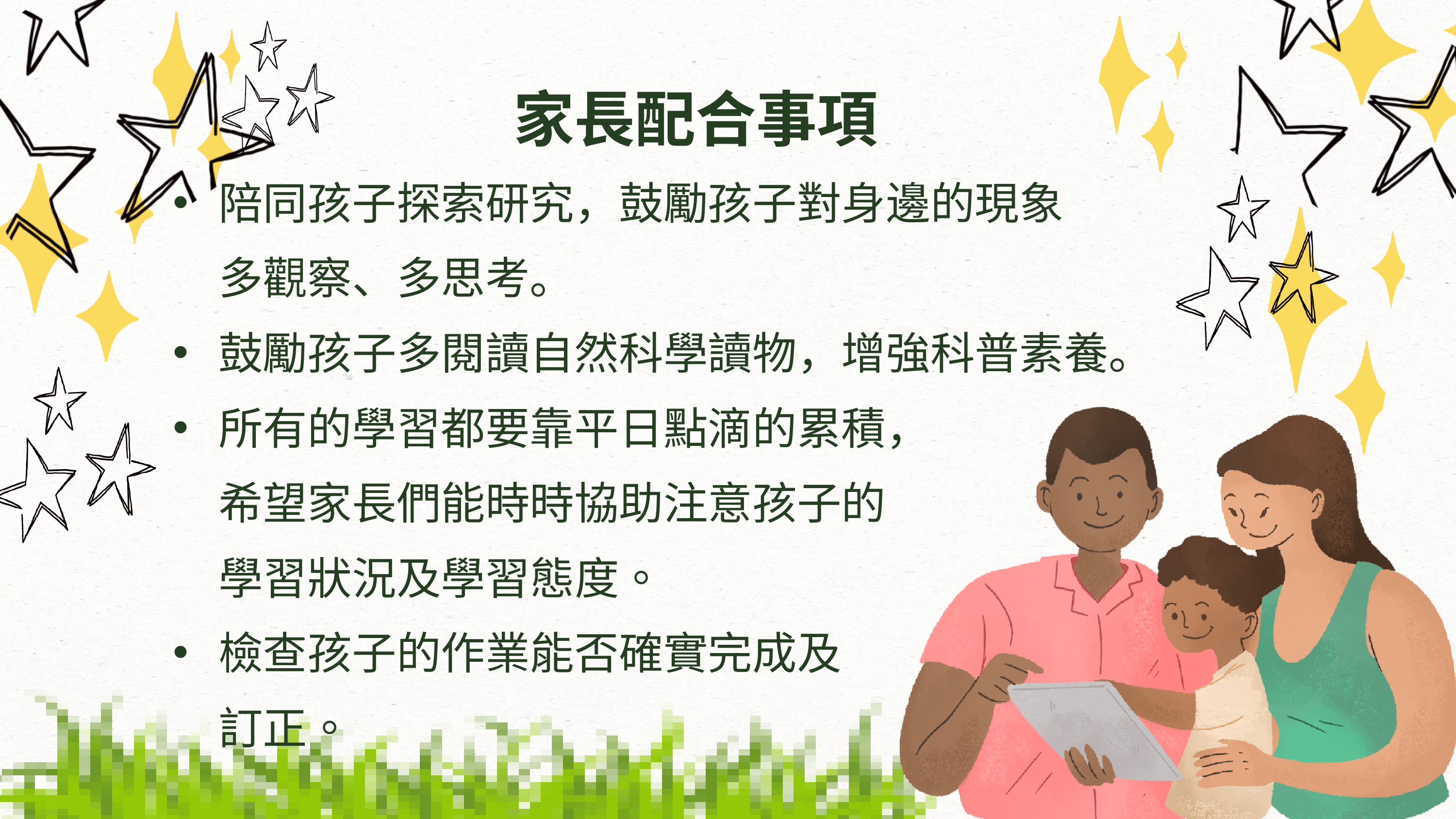

家長配合事項
陪同孩子探索研究，鼓勵孩子對身邊的現象
多觀察、多思考。
鼓勵孩子多閱讀自然科學讀物，增強科普素養。
所有的學習都要靠平日點滴的累積，
希望家長們能時時協助注意孩子的
學習狀況及學習態度。
檢查孩子的作業能否確實完成及
訂正。